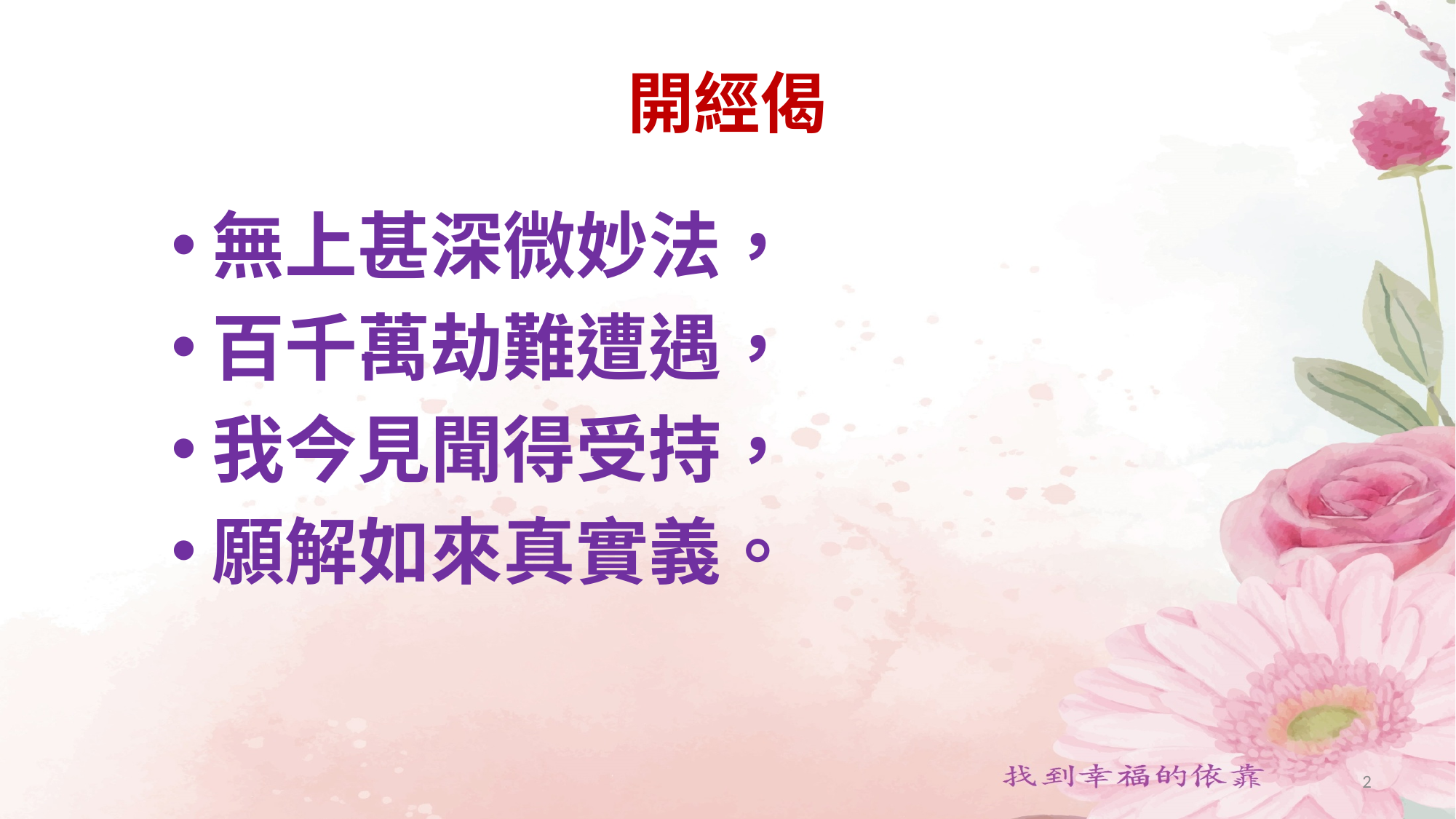

# 開經偈
無上甚深微妙法，
百千萬劫難遭遇，
我今見聞得受持，
願解如來真實義。
2